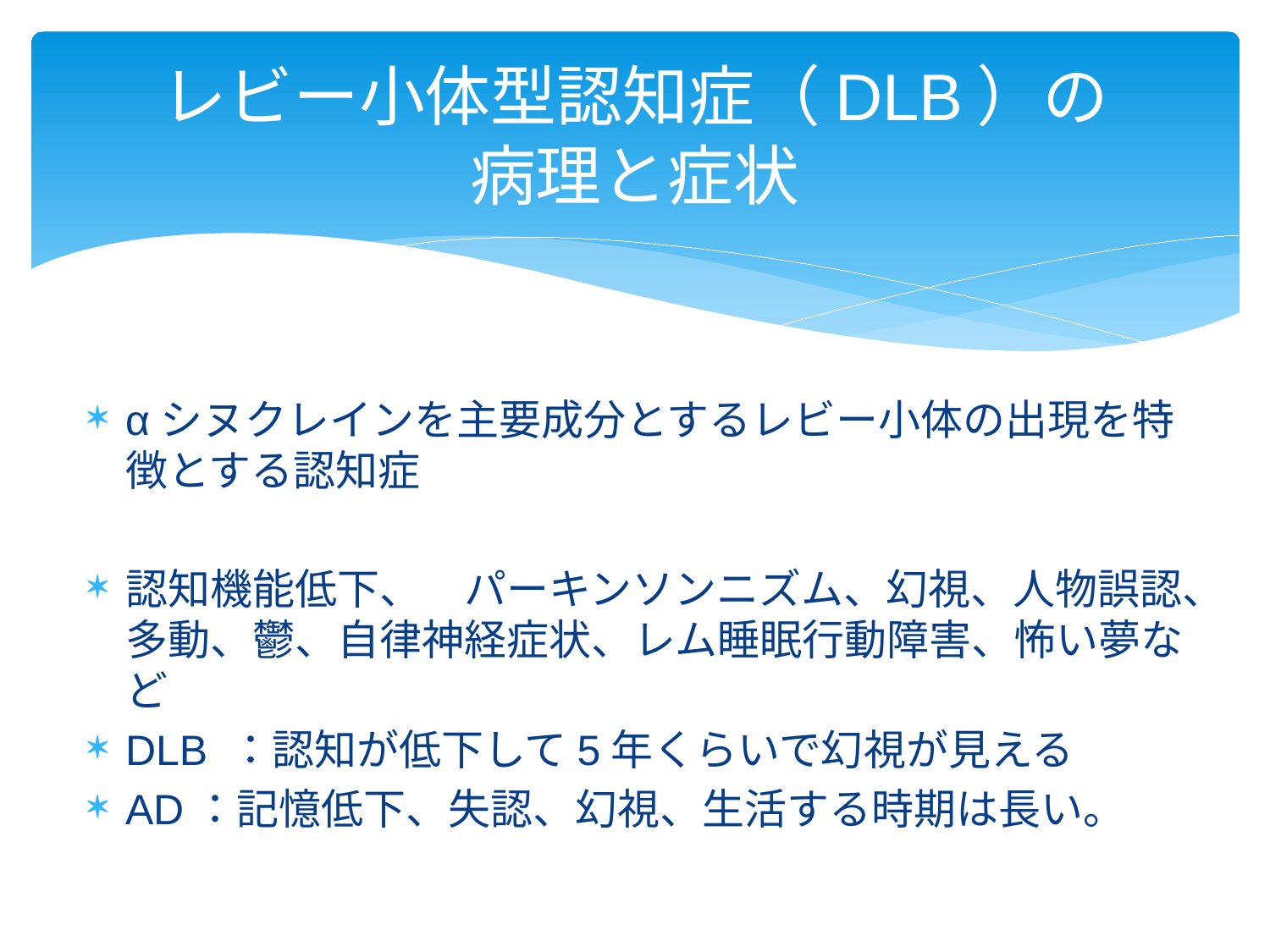

# レビー小体型認知症（DLB）の 病理と症状

αシヌクレインを主要成分とするレビー小体の出現を特徴とする認知症

認知機能低下、　パーキンソンニズム、幻視、人物誤認、多動、鬱、自律神経症状、レム睡眠行動障害、怖い夢など
DLB ：認知が低下して5年くらいで幻視が見える
AD：記憶低下、失認、幻視、生活する時期は長い。